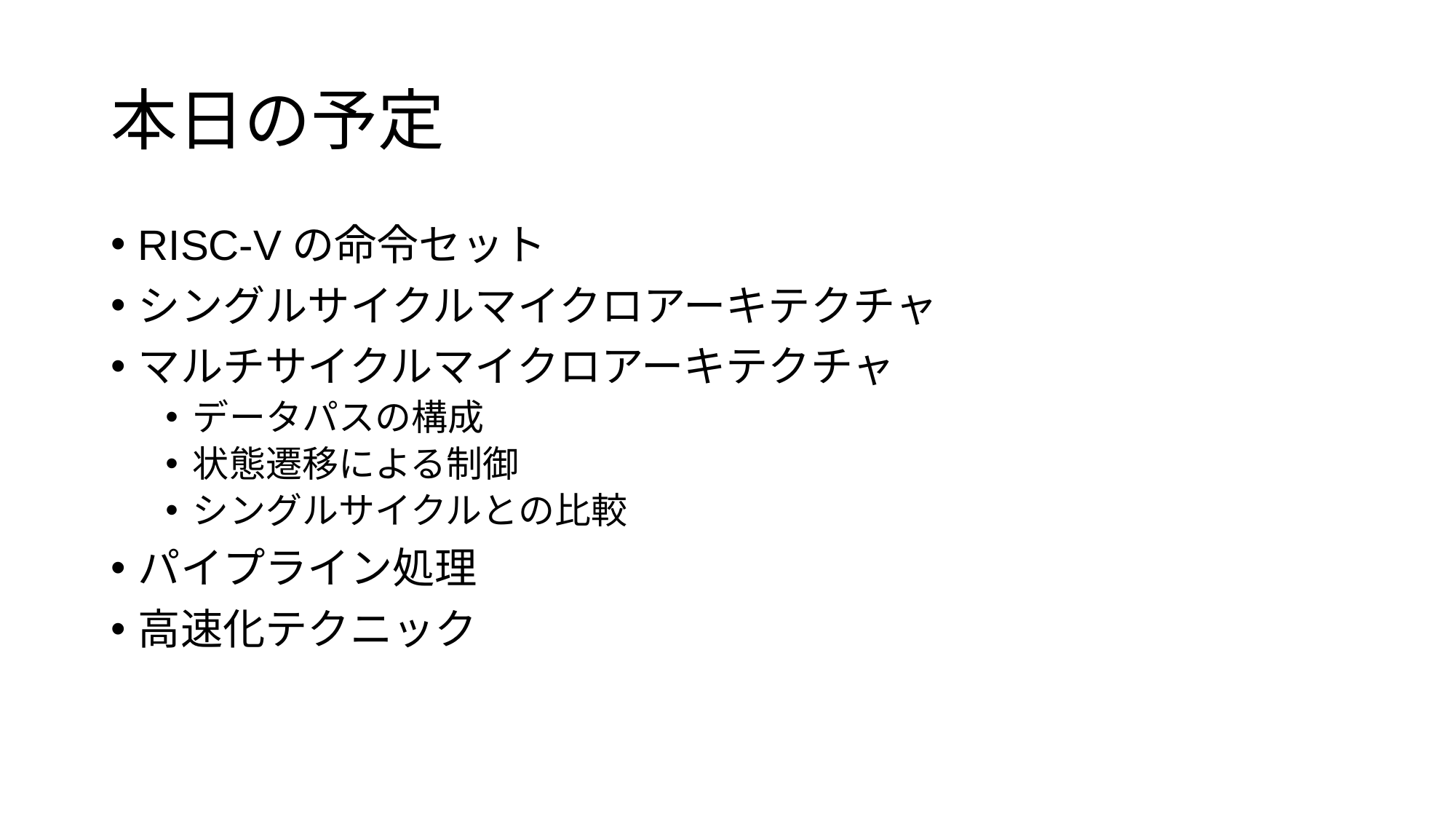

# 本日の予定
RISC-Vの命令セット
シングルサイクルマイクロアーキテクチャ
マルチサイクルマイクロアーキテクチャ
データパスの構成
状態遷移による制御
シングルサイクルとの比較
パイプライン処理
高速化テクニック